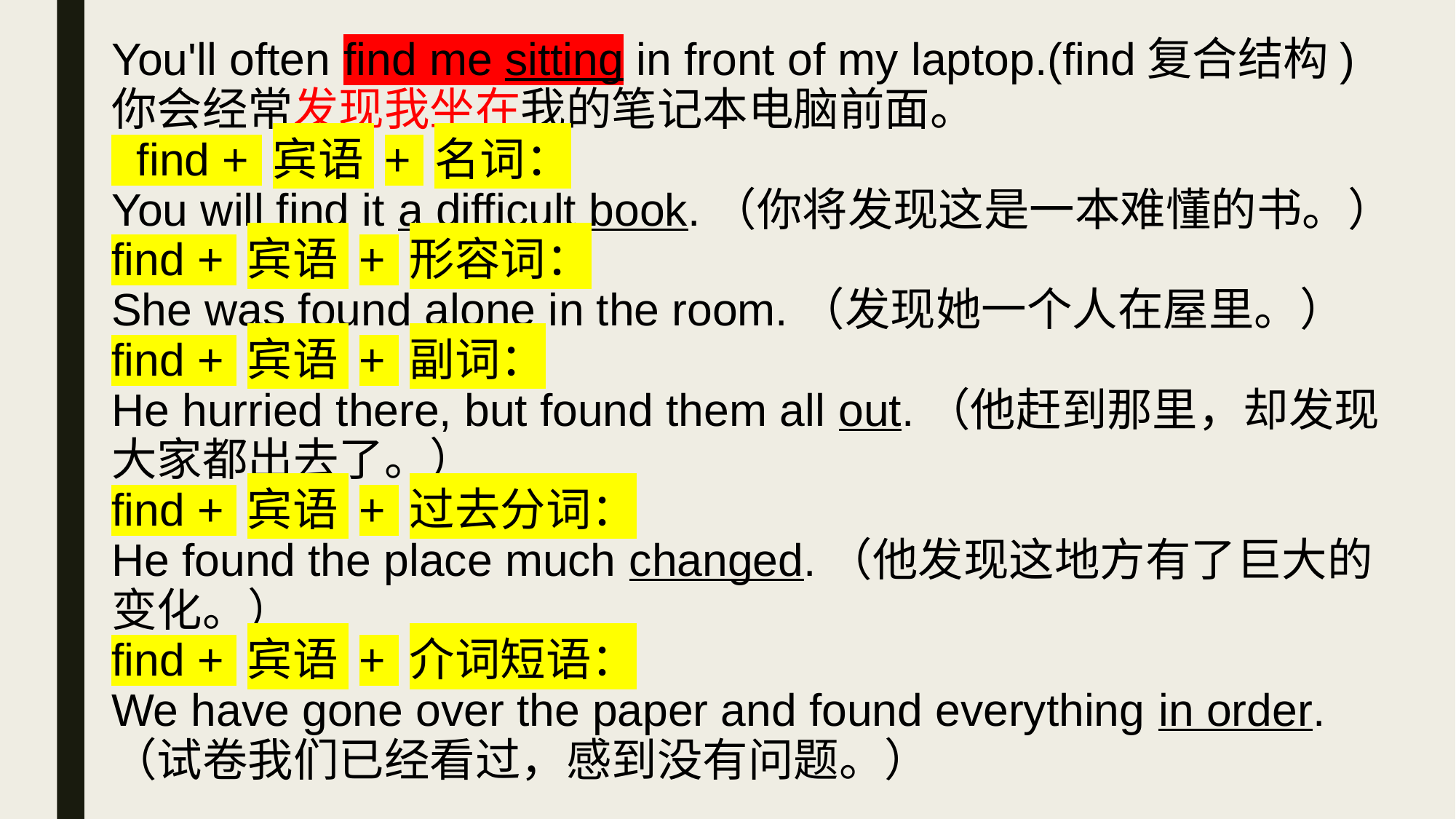

You'll often find me sitting in front of my laptop.(find复合结构)
你会经常发现我坐在我的笔记本电脑前面。
  find + 宾语 + 名词：
You will find it a difficult book.（你将发现这是一本难懂的书。）
find + 宾语 + 形容词：
She was found alone in the room.（发现她一个人在屋里。）
find + 宾语 + 副词：
He hurried there, but found them all out.（他赶到那里，却发现大家都出去了。）
find + 宾语 + 过去分词：
He found the place much changed.（他发现这地方有了巨大的变化。）
find + 宾语 + 介词短语：
We have gone over the paper and found everything in order.（试卷我们已经看过，感到没有问题。）